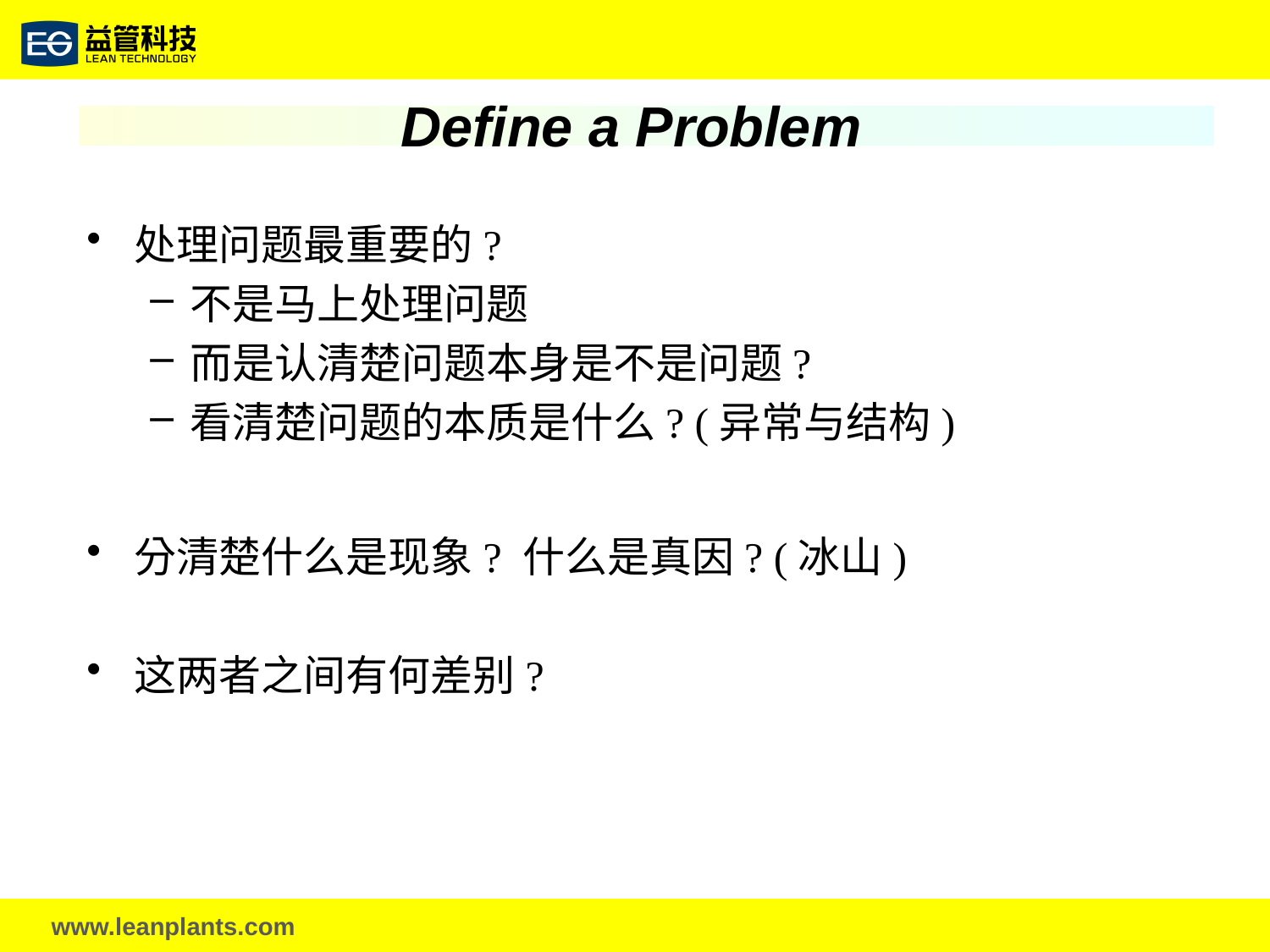

# Define a Problem
处理问题最重要的?
不是马上处理问题
而是认清楚问题本身是不是问题?
看清楚问题的本质是什么? (异常与结构)

分清楚什么是现象? 什么是真因? (冰山)

这两者之间有何差别?
39